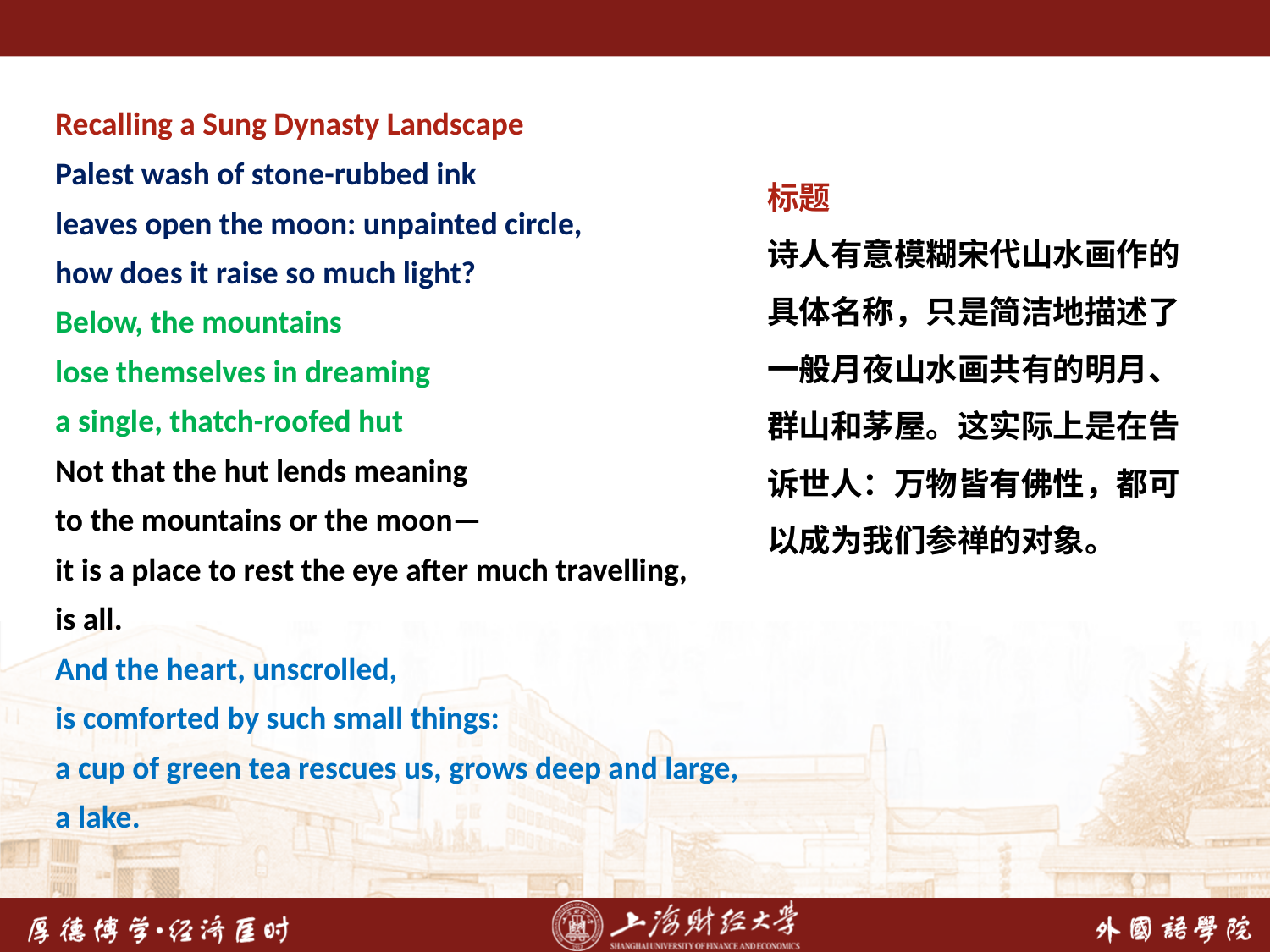

Recalling a Sung Dynasty Landscape
Palest wash of stone-rubbed ink
leaves open the moon: unpainted circle,
how does it raise so much light?
Below, the mountains
lose themselves in dreaming
a single, thatch-roofed hut
Not that the hut lends meaning
to the mountains or the moon—
it is a place to rest the eye after much travelling,
is all.
And the heart, unscrolled,
is comforted by such small things:
a cup of green tea rescues us, grows deep and large,
a lake.
标题
诗人有意模糊宋代山水画作的具体名称，只是简洁地描述了一般月夜山水画共有的明月、群山和茅屋。这实际上是在告诉世人：万物皆有佛性，都可以成为我们参禅的对象。